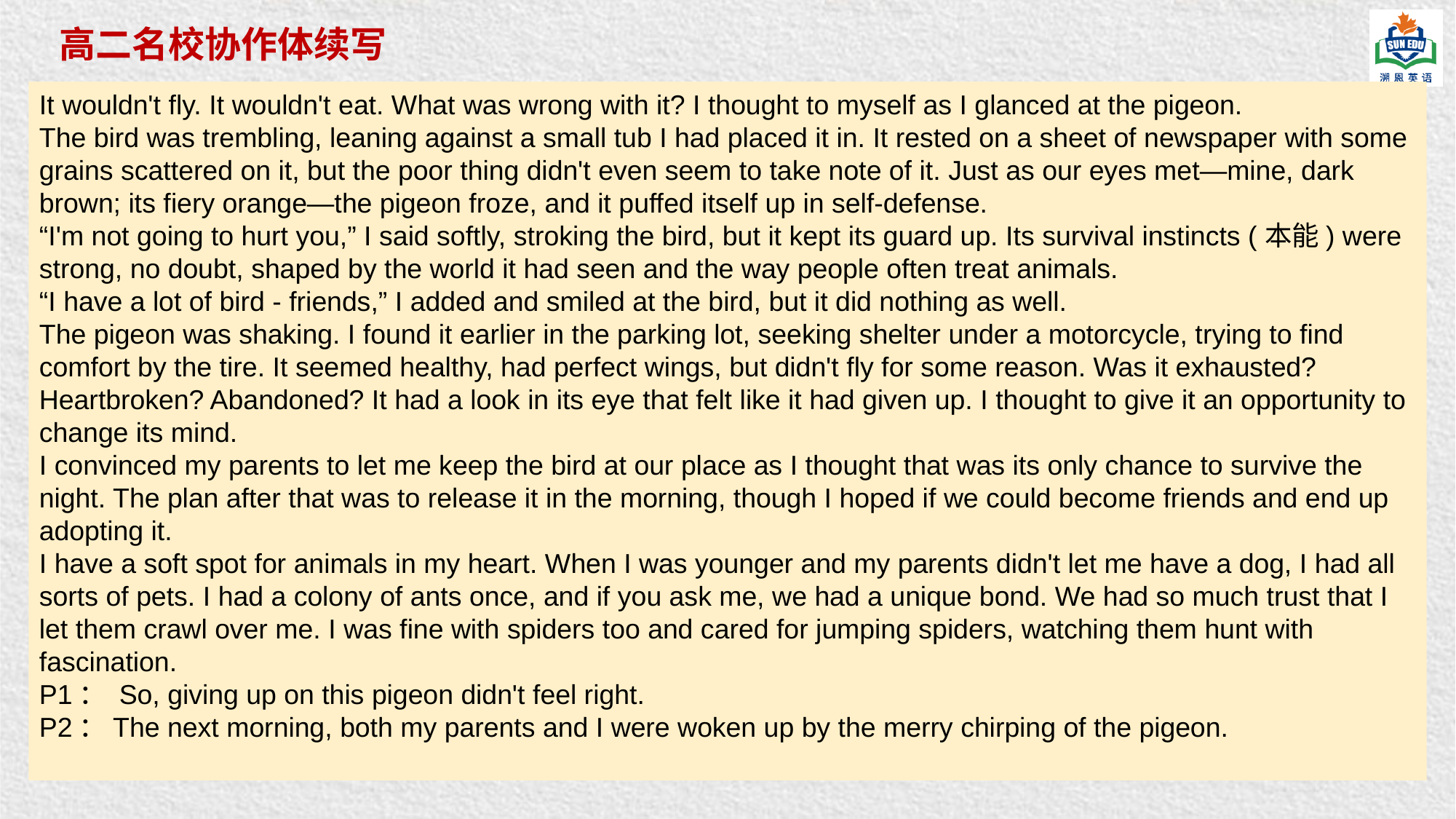

高二名校协作体续写
It wouldn't fly. It wouldn't eat. What was wrong with it? I thought to myself as I glanced at the pigeon.
The bird was trembling, leaning against a small tub I had placed it in. It rested on a sheet of newspaper with some grains scattered on it, but the poor thing didn't even seem to take note of it. Just as our eyes met—mine, dark brown; its fiery orange—the pigeon froze, and it puffed itself up in self-defense.
“I'm not going to hurt you,” I said softly, stroking the bird, but it kept its guard up. Its survival instincts (本能) were strong, no doubt, shaped by the world it had seen and the way people often treat animals.
“I have a lot of bird - friends,” I added and smiled at the bird, but it did nothing as well.
The pigeon was shaking. I found it earlier in the parking lot, seeking shelter under a motorcycle, trying to find comfort by the tire. It seemed healthy, had perfect wings, but didn't fly for some reason. Was it exhausted? Heartbroken? Abandoned? It had a look in its eye that felt like it had given up. I thought to give it an opportunity to change its mind.
I convinced my parents to let me keep the bird at our place as I thought that was its only chance to survive the night. The plan after that was to release it in the morning, though I hoped if we could become friends and end up adopting it.
I have a soft spot for animals in my heart. When I was younger and my parents didn't let me have a dog, I had all sorts of pets. I had a colony of ants once, and if you ask me, we had a unique bond. We had so much trust that I let them crawl over me. I was fine with spiders too and cared for jumping spiders, watching them hunt with fascination.
P1： So, giving up on this pigeon didn't feel right.
P2：The next morning, both my parents and I were woken up by the merry chirping of the pigeon.